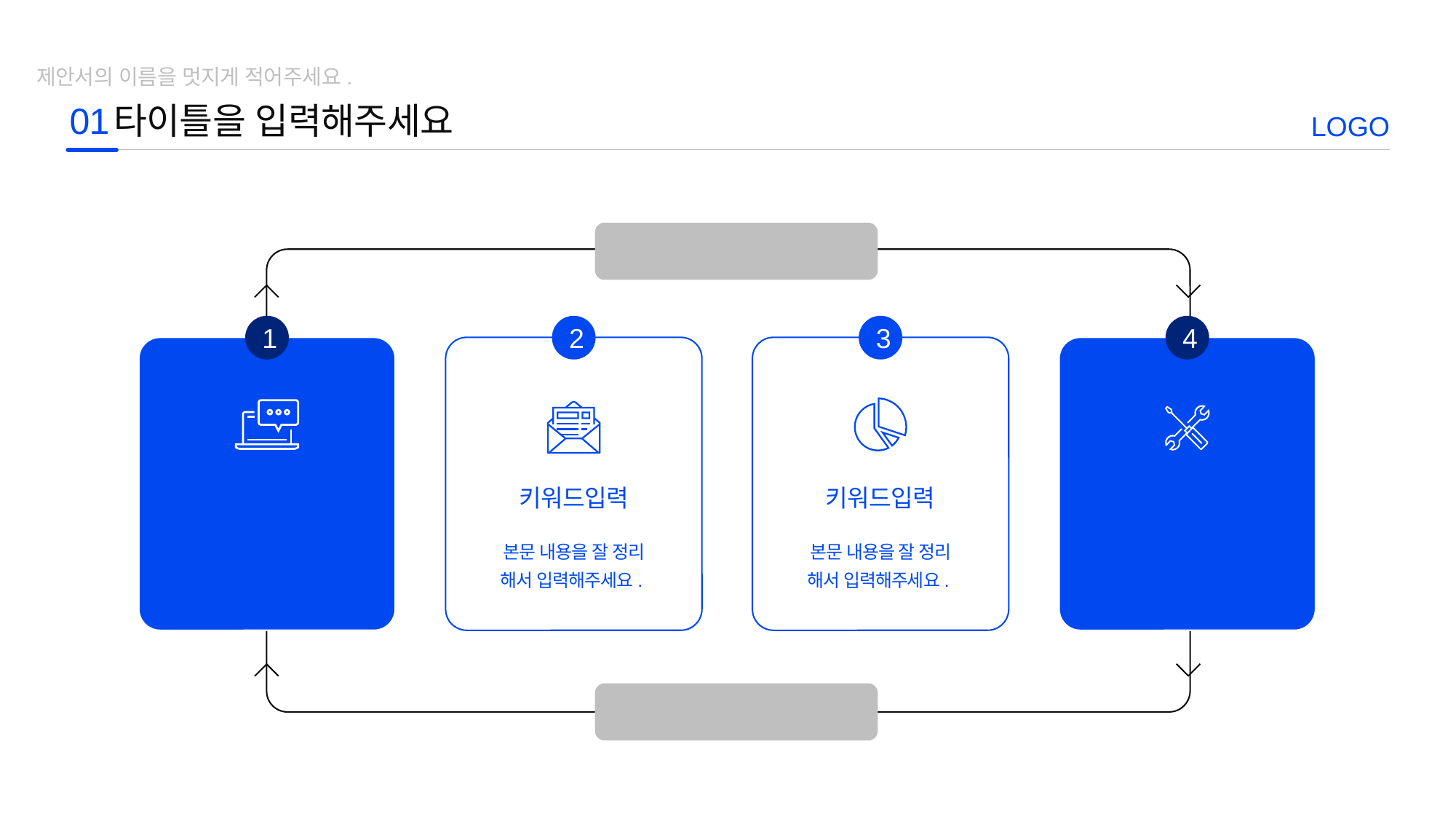

제안서의 이름을 멋지게 적어주세요.
01
타이틀을 입력해주세요
LOGO

중요 내용 입력

1
2
3
4

키워드입력
키워드입력
키워드입력
키워드입력
본문 내용을 잘 정리 해서 입력해주세요.
본문 내용을 잘 정리 해서 입력해주세요.
본문 내용을 잘 정리 해서 입력해주세요.
본문 내용을 잘 정리 해서 입력해주세요.

중요 내용 입력